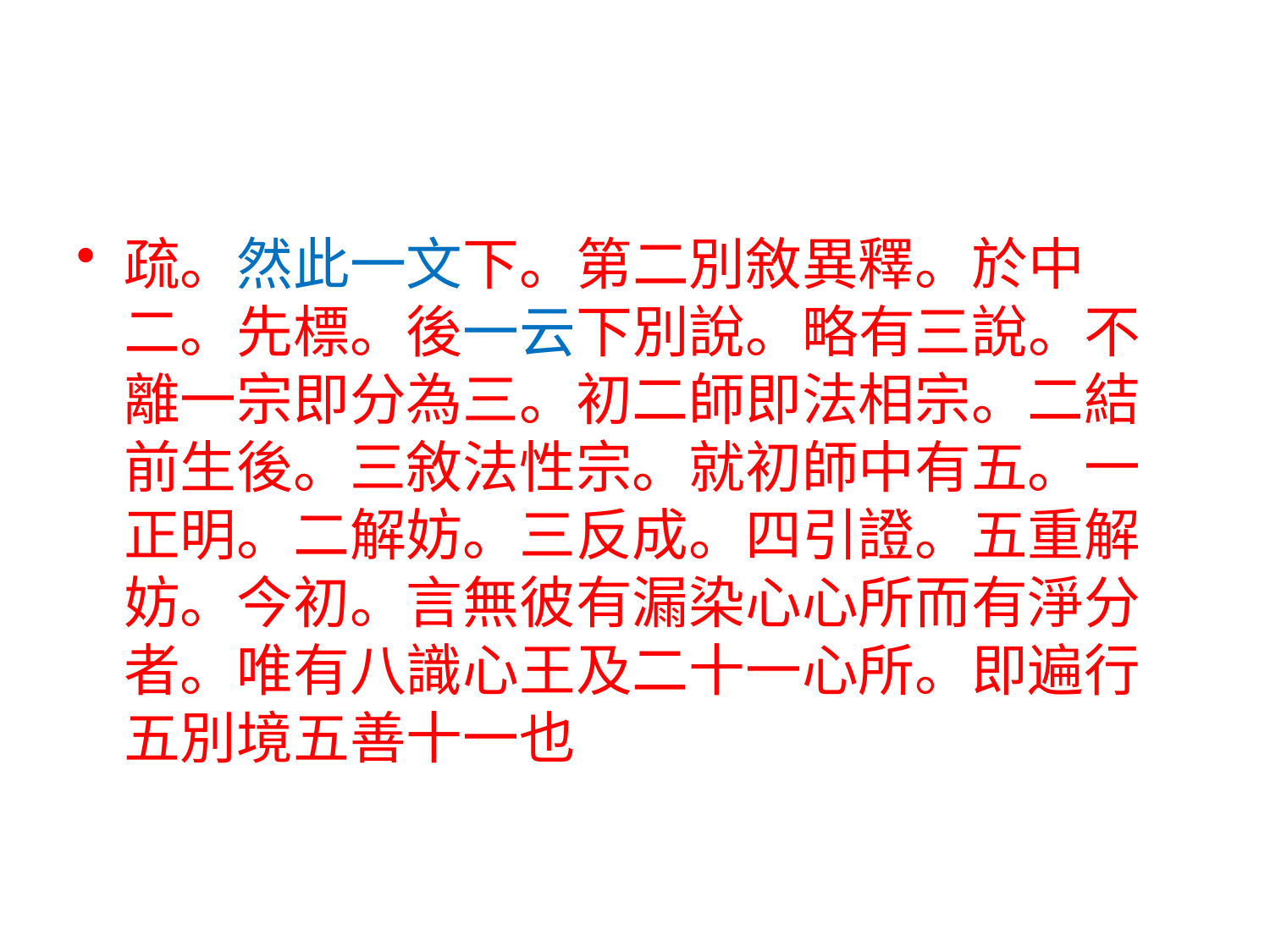

#
疏。然此一文下。第二別敘異釋。於中二。先標。後一云下別說。略有三說。不離一宗即分為三。初二師即法相宗。二結前生後。三敘法性宗。就初師中有五。一正明。二解妨。三反成。四引證。五重解妨。今初。言無彼有漏染心心所而有淨分者。唯有八識心王及二十一心所。即遍行五別境五善十一也